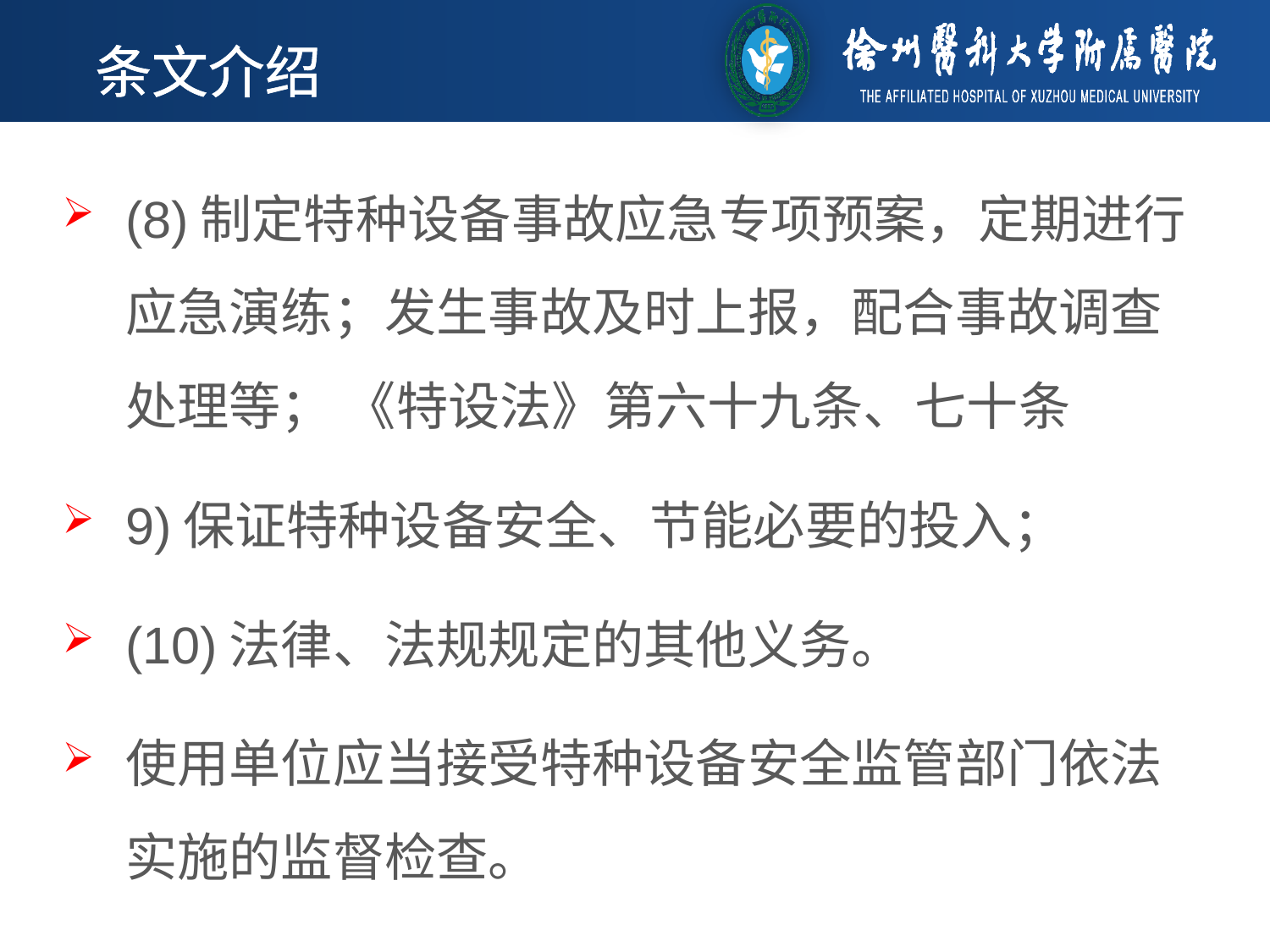

条文介绍

(8)制定特种设备事故应急专项预案，定期进行应急演练；发生事故及时上报，配合事故调查处理等； 《特设法》第六十九条、七十条
9)保证特种设备安全、节能必要的投入；
(10)法律、法规规定的其他义务。
使用单位应当接受特种设备安全监管部门依法实施的监督检查。